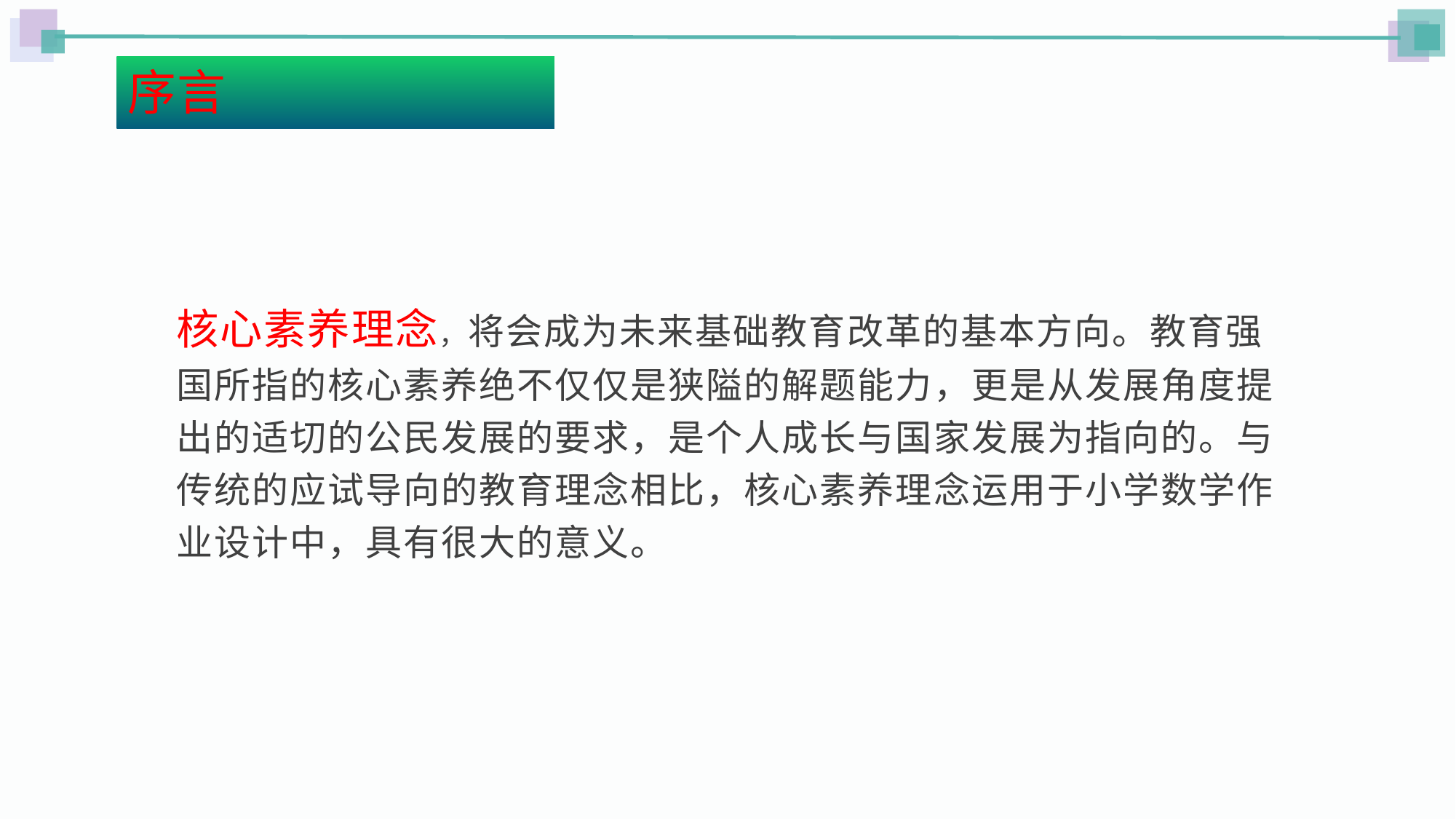

序言

核心素养理念，将会成为未来基础教育改革的基本方向。教育强国所指的核心素养绝不仅仅是狭隘的解题能力，更是从发展角度提出的适切的公民发展的要求，是个人成长与国家发展为指向的。与传统的应试导向的教育理念相比，核心素养理念运用于小学数学作业设计中，具有很大的意义。